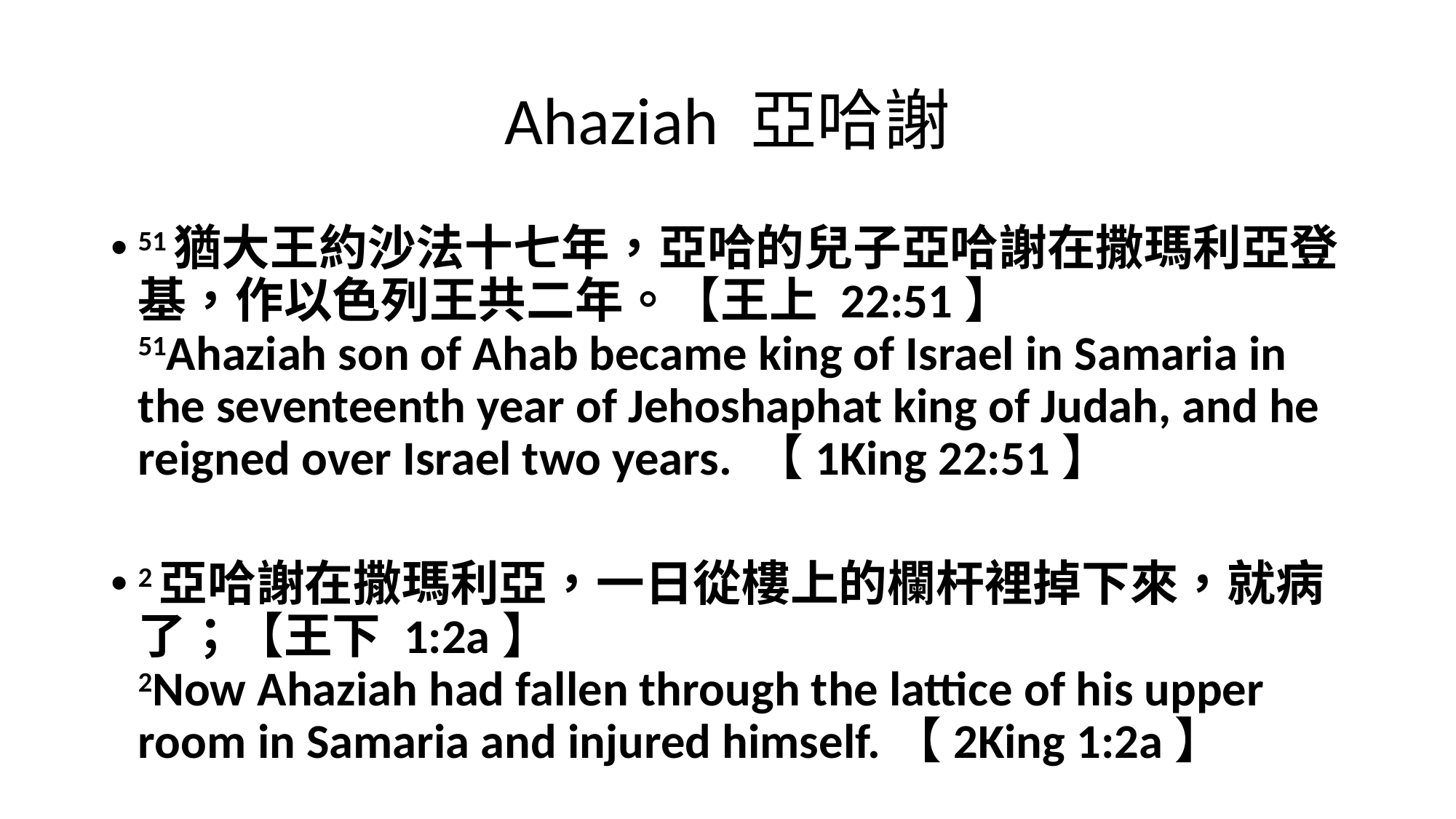

# Ahaziah 亞哈謝
51猶大王約沙法十七年，亞哈的兒子亞哈謝在撒瑪利亞登基，作以色列王共二年。【王上 22:51】
51Ahaziah son of Ahab became king of Israel in Samaria in the seventeenth year of Jehoshaphat king of Judah, and he reigned over Israel two years. 【1King 22:51】

2亞哈謝在撒瑪利亞，一日從樓上的欄杆裡掉下來，就病了；【王下 1:2a】
2Now Ahaziah had fallen through the lattice of his upper room in Samaria and injured himself.【2King 1:2a】